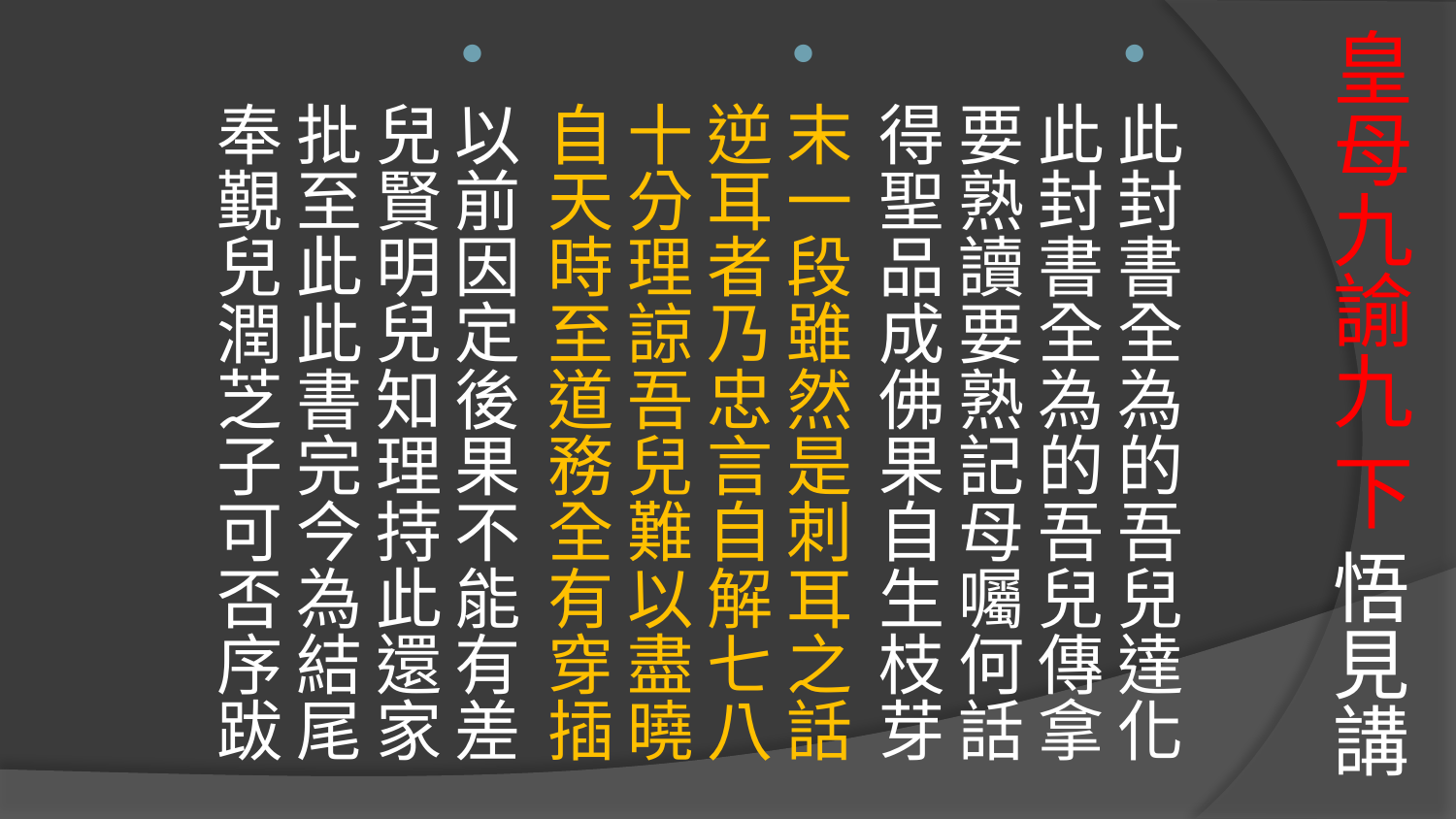

# 皇母九諭九 下 悟見講
此封書全為的吾兒達化此封書全為的吾兒傳拿
要熟讀要熟記母囑何話得聖品成佛果自生枝芽
末一段雖然是刺耳之話逆耳者乃忠言自解七八
十分理諒吾兒難以盡曉自天時至道務全有穿插
以前因定後果不能有差兒賢明兒知理持此還家
批至此此書完今為結尾奉覲兒潤芝子可否序跋